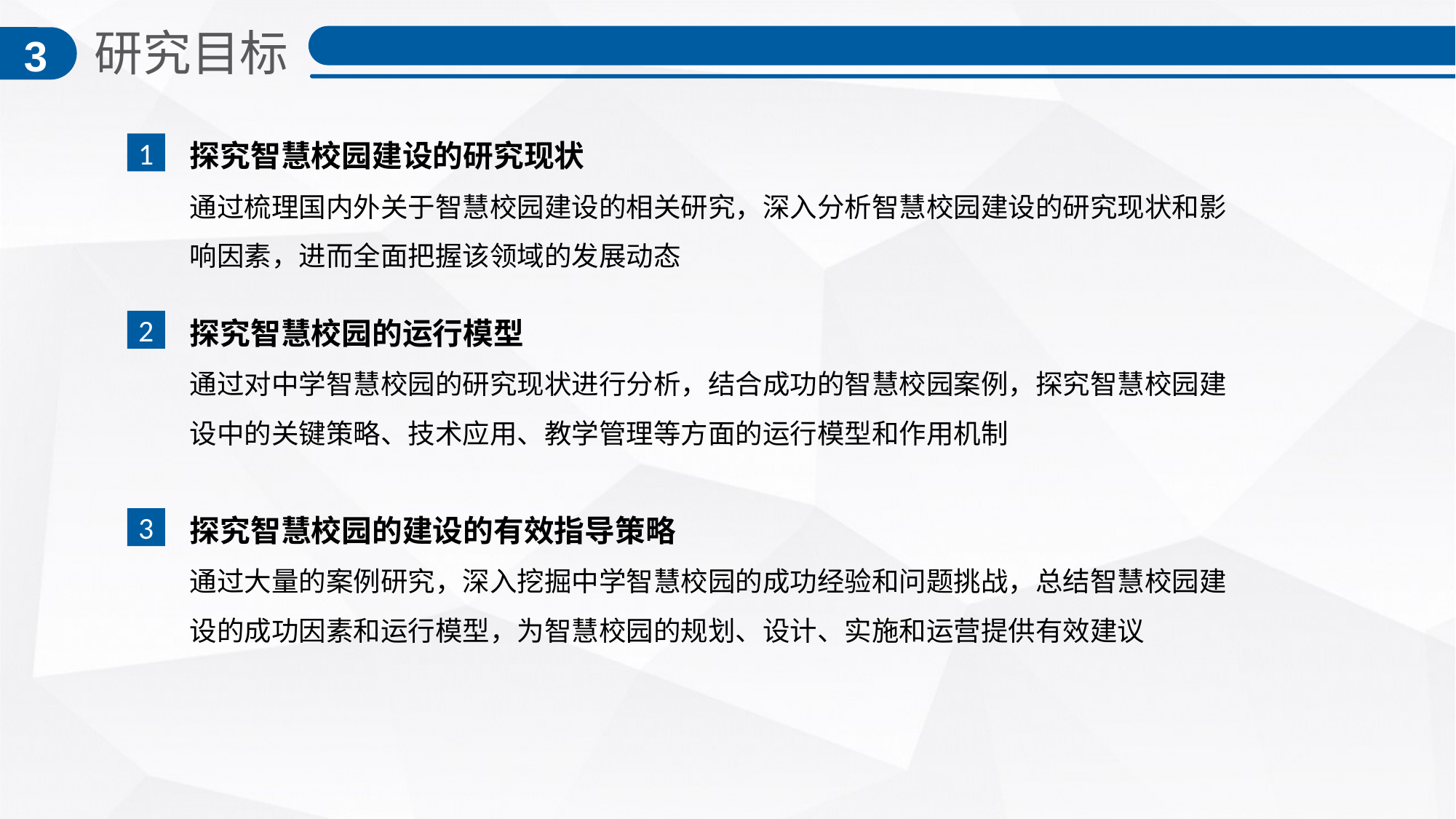

研究目标
3

探究智慧校园建设的研究现状
通过梳理国内外关于智慧校园建设的相关研究，深入分析智慧校园建设的研究现状和影响因素，进而全面把握该领域的发展动态
1
探究智慧校园的运行模型
通过对中学智慧校园的研究现状进行分析，结合成功的智慧校园案例，探究智慧校园建设中的关键策略、技术应用、教学管理等方面的运行模型和作用机制
2
探究智慧校园的建设的有效指导策略
通过大量的案例研究，深入挖掘中学智慧校园的成功经验和问题挑战，总结智慧校园建设的成功因素和运行模型，为智慧校园的规划、设计、实施和运营提供有效建议
3